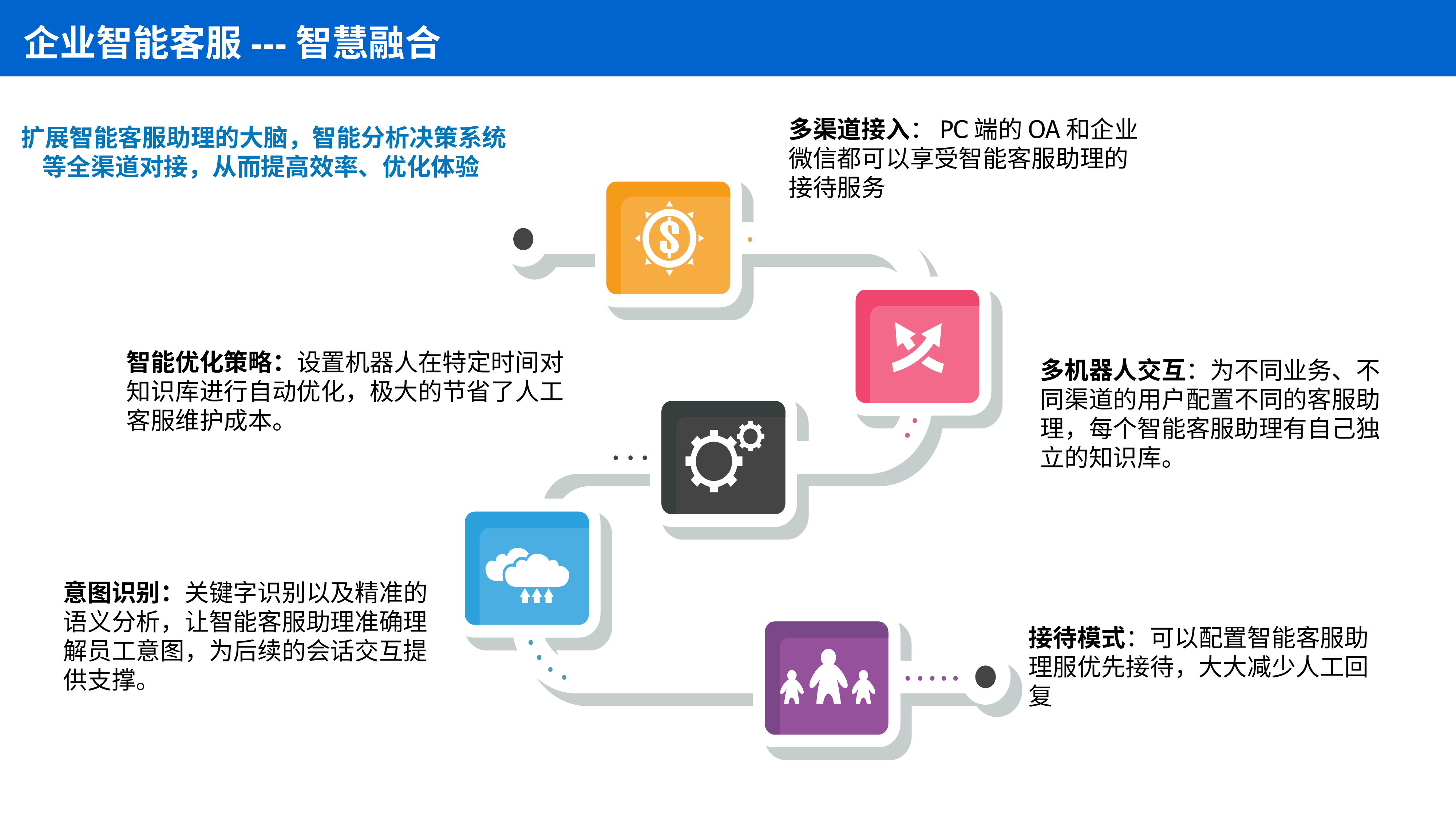

企业智能客服---智慧融合

多渠道接入：PC端的OA和企业微信都可以享受智能客服助理的接待服务

智能优化策略：设置机器人在特定时间对知识库进行自动优化，极大的节省了人工客服维护成本。

扩展智能客服助理的大脑，智能分析决策系统等全渠道对接，从而提高效率、优化体验
多机器人交互：为不同业务、不同渠道的用户配置不同的客服助理，每个智能客服助理有自己独立的知识库。
意图识别：关键字识别以及精准的语义分析，让智能客服助理准确理解员工意图，为后续的会话交互提供支撑。
接待模式：可以配置智能客服助理服优先接待，大大减少人工回复